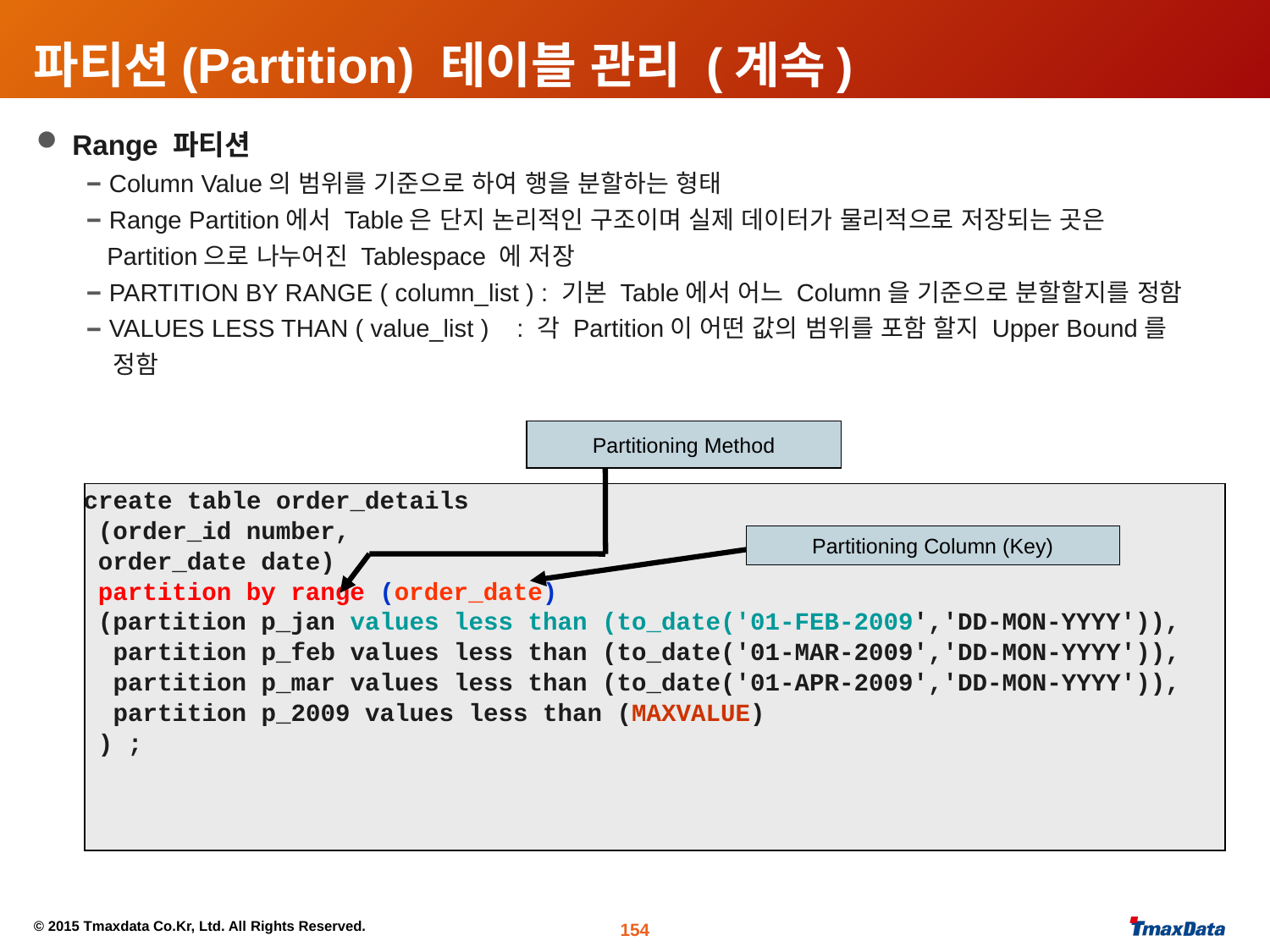

# 파티션(Partition) 테이블 관리 (계속)
 Range 파티션
 Column Value의 범위를 기준으로 하여 행을 분할하는 형태
 Range Partition에서 Table은 단지 논리적인 구조이며 실제 데이터가 물리적으로 저장되는 곳은
   Partition으로 나누어진 Tablespace 에 저장
 PARTITION BY RANGE ( column_list ) : 기본 Table에서 어느 Column을 기준으로 분할할지를 정함
 VALUES LESS THAN ( value_list )    : 각 Partition이 어떤 값의 범위를 포함 할지 Upper Bound를
   정함

Partitioning Method

create table order_details
 (order_id number,
 order_date date)
 partition by range (order_date)
 (partition p_jan values less than (to_date('01-FEB-2009','DD-MON-YYYY')),
  partition p_feb values less than (to_date('01-MAR-2009','DD-MON-YYYY')),
  partition p_mar values less than (to_date('01-APR-2009','DD-MON-YYYY')),
  partition p_2009 values less than (MAXVALUE)
 ) ;
Partitioning Column (Key)